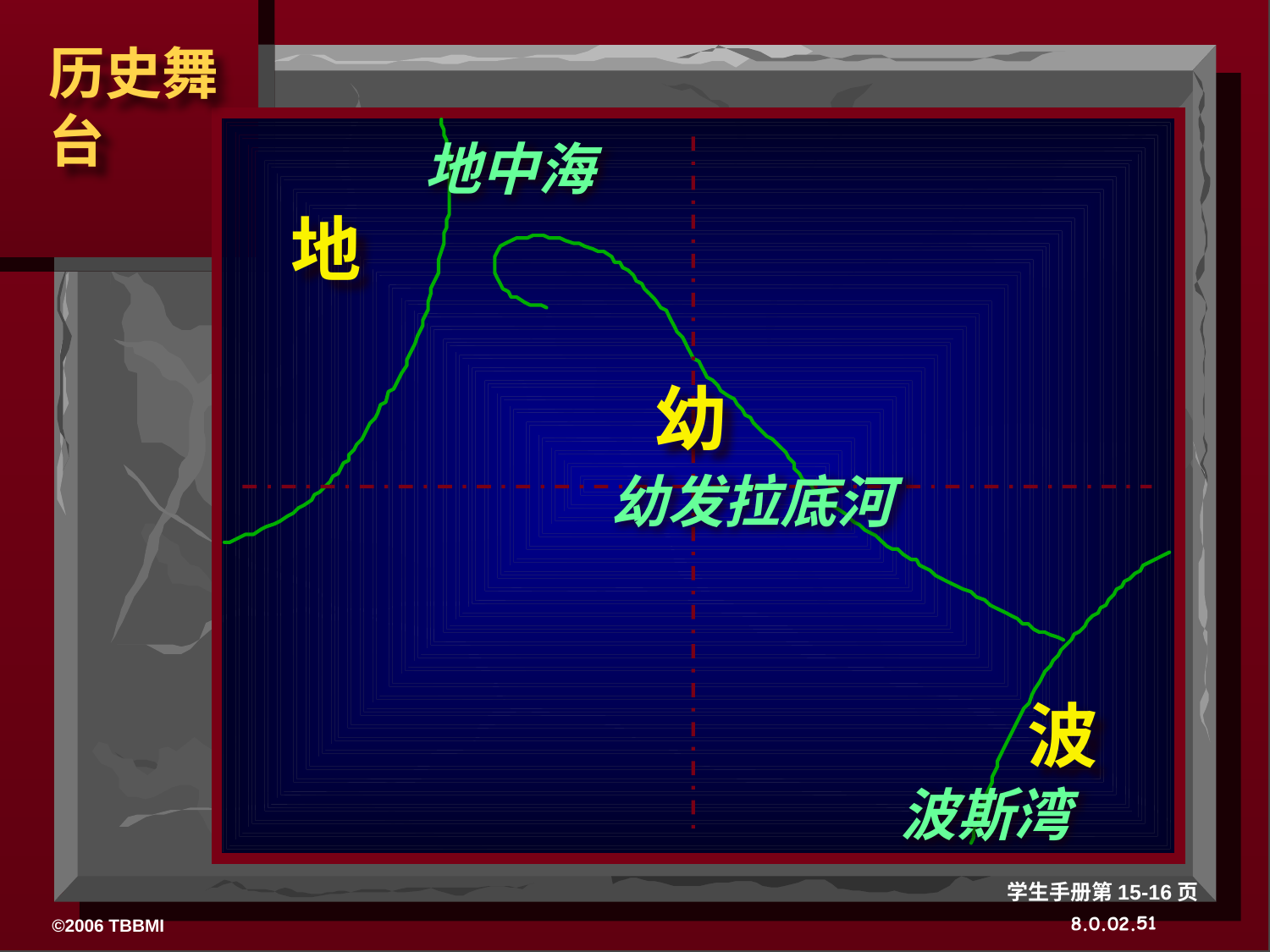

地

地中海

幼
幼发拉底河

波
波斯湾
学生手册第15-16页
51